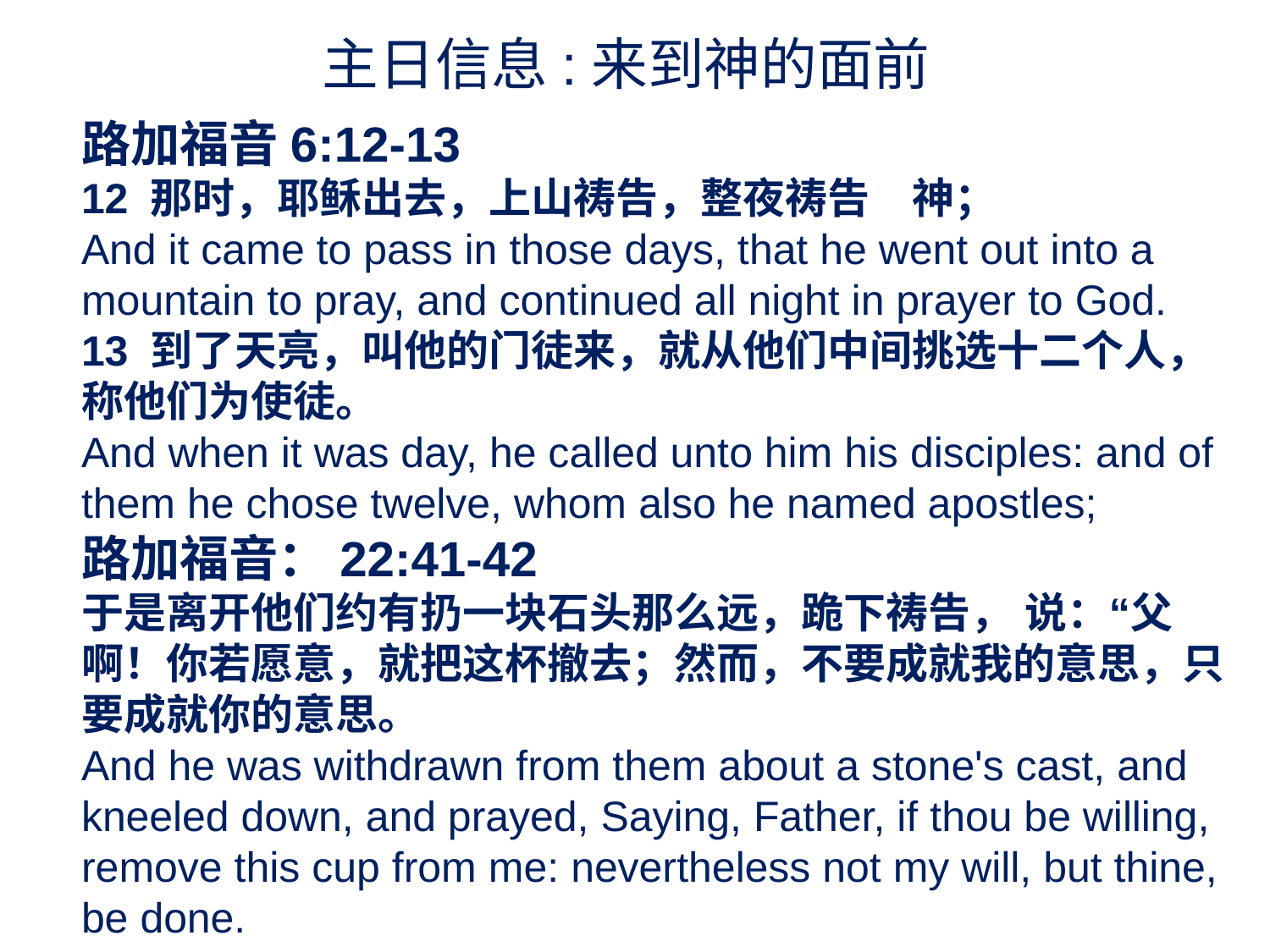

主日信息:来到神的面前
路加福音6:12-13
12 那时，耶稣出去，上山祷告，整夜祷告　神；
And it came to pass in those days, that he went out into a mountain to pray, and continued all night in prayer to God.
13 到了天亮，叫他的门徒来，就从他们中间挑选十二个人，称他们为使徒。
And when it was day, he called unto him his disciples: and of them he chose twelve, whom also he named apostles;
路加福音：22:41-42
于是离开他们约有扔一块石头那么远，跪下祷告， 说：“父啊！你若愿意，就把这杯撤去；然而，不要成就我的意思，只要成就你的意思。
And he was withdrawn from them about a stone's cast, and kneeled down, and prayed, Saying, Father, if thou be willing, remove this cup from me: nevertheless not my will, but thine, be done.